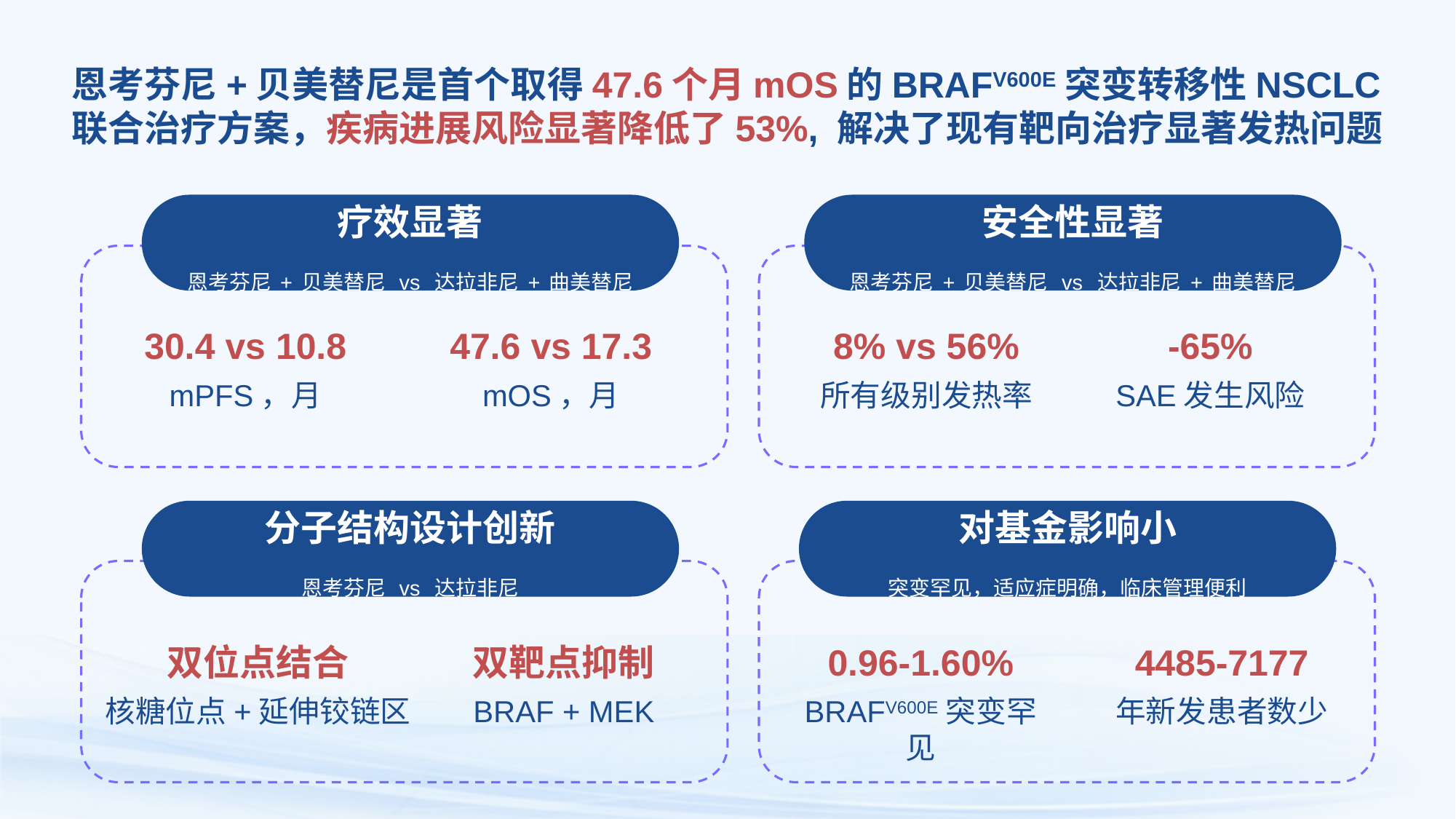

恩考芬尼+贝美替尼是首个取得47.6个月mOS的BRAFV600E突变转移性NSCLC
联合治疗方案，疾病进展风险显著降低了53%, 解决了现有靶向治疗显著发热问题
疗效显著
恩考芬尼+贝美替尼 vs 达拉非尼+曲美替尼
安全性显著
恩考芬尼+贝美替尼 vs 达拉非尼+曲美替尼

47.6 vs 17.3
mOS，月
30.4 vs 10.8
mPFS，月
8% vs 56%
所有级别发热率
-65%
SAE发生风险
分子结构设计创新
恩考芬尼 vs 达拉非尼
对基金影响小
突变罕见，适应症明确，临床管理便利

0.96-1.60%
BRAFV600E突变罕见
4485-7177
年新发患者数少
双位点结合
核糖位点+延伸铰链区
双靶点抑制
BRAF + MEK